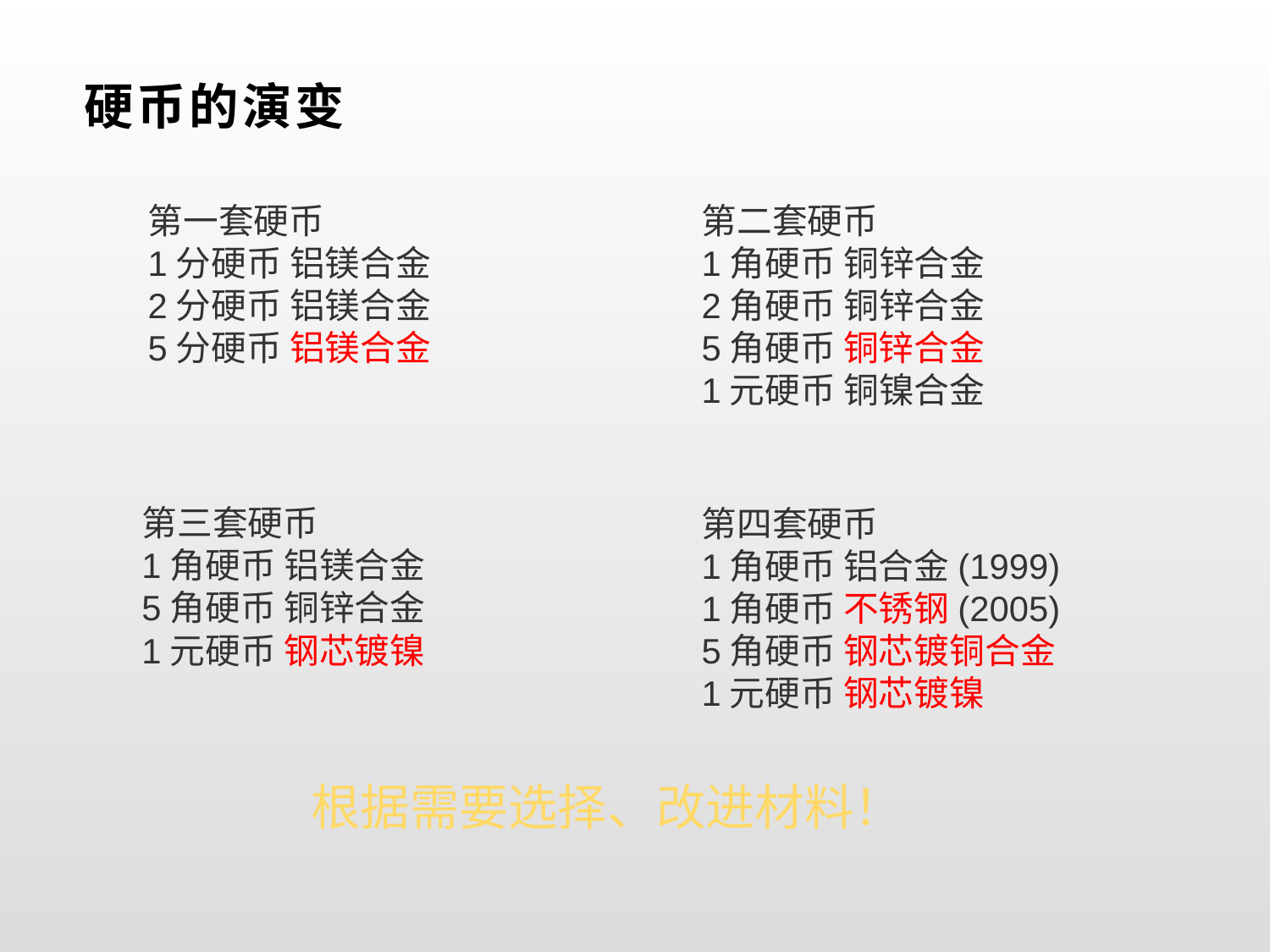

# 硬币的演变
第一套硬币
1分硬币 铝镁合金
2分硬币 铝镁合金
5分硬币 铝镁合金
第二套硬币
1角硬币 铜锌合金
2角硬币 铜锌合金
5角硬币 铜锌合金
1元硬币 铜镍合金
第三套硬币
1角硬币 铝镁合金
5角硬币 铜锌合金
1元硬币 钢芯镀镍
第四套硬币
1角硬币 铝合金(1999) 1角硬币 不锈钢(2005)
5角硬币 钢芯镀铜合金
1元硬币 钢芯镀镍
根据需要选择、改进材料！